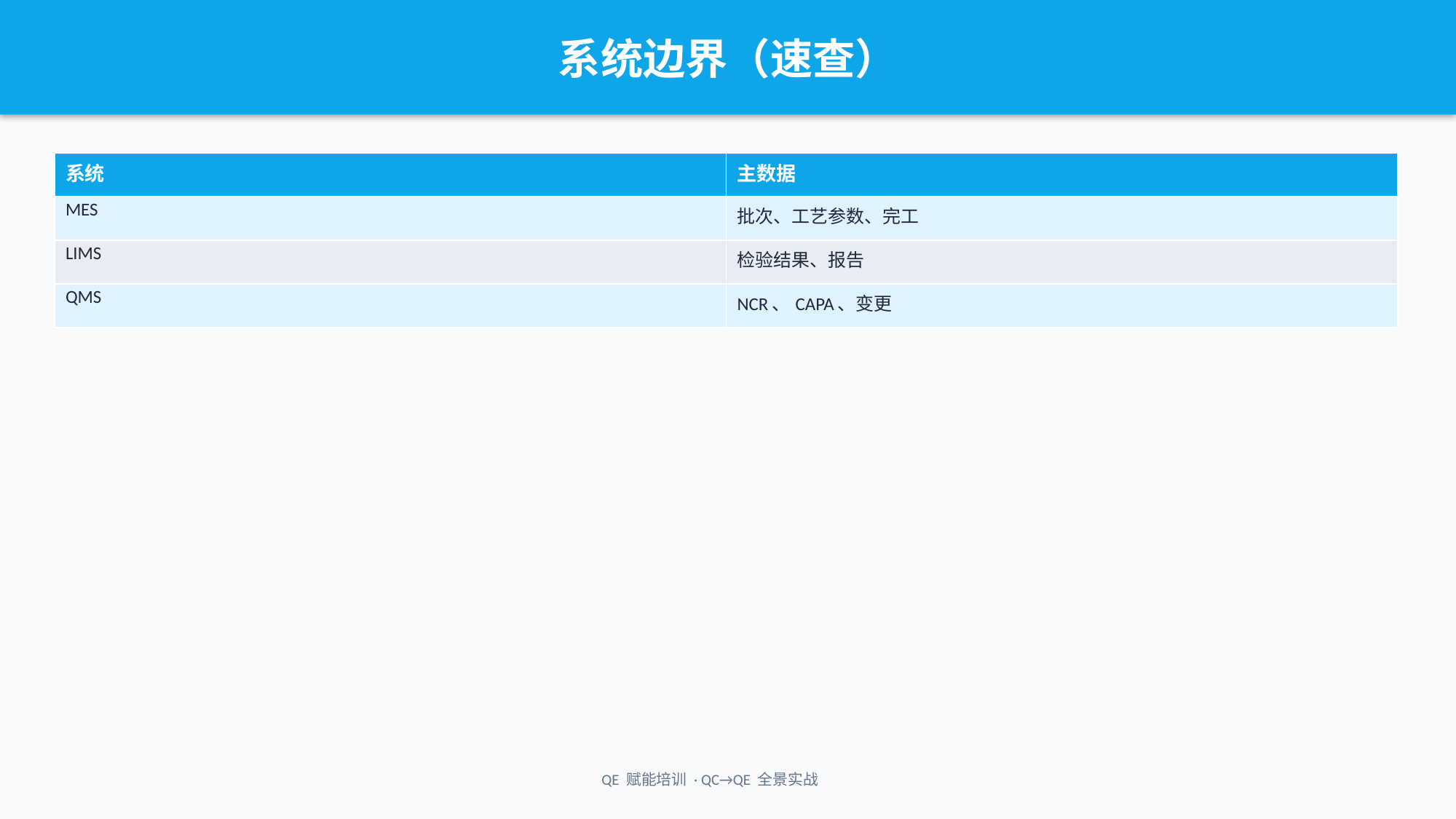

系统边界（速查）
| 系统 | 主数据 |
| --- | --- |
| MES | 批次、工艺参数、完工 |
| LIMS | 检验结果、报告 |
| QMS | NCR、CAPA、变更 |
QE 赋能培训 · QC→QE 全景实战